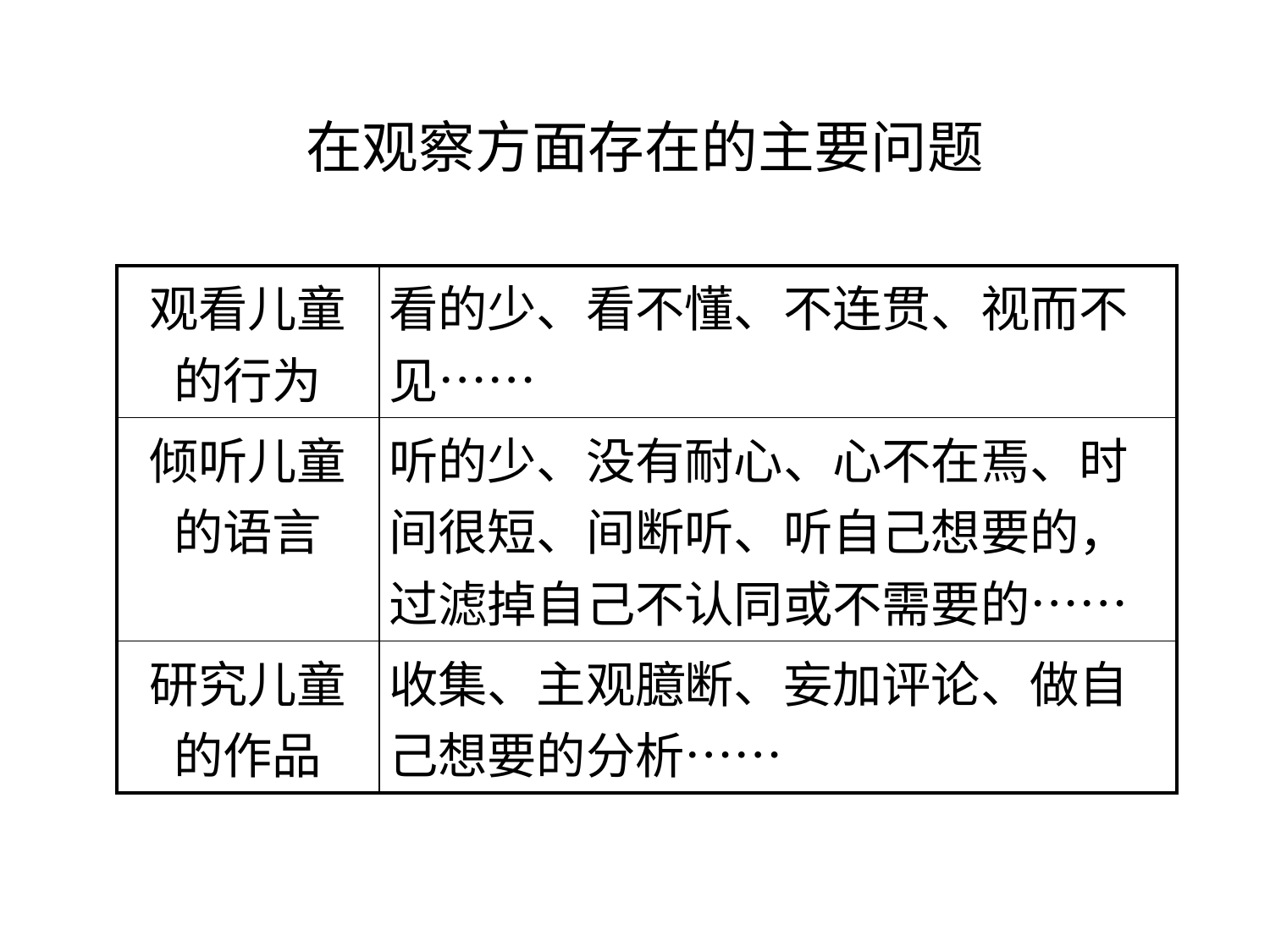

# 在观察方面存在的主要问题
| 观看儿童的行为 | 看的少、看不懂、不连贯、视而不见…… |
| --- | --- |
| 倾听儿童的语言 | 听的少、没有耐心、心不在焉、时间很短、间断听、听自己想要的，过滤掉自己不认同或不需要的…… |
| 研究儿童的作品 | 收集、主观臆断、妄加评论、做自己想要的分析…… |